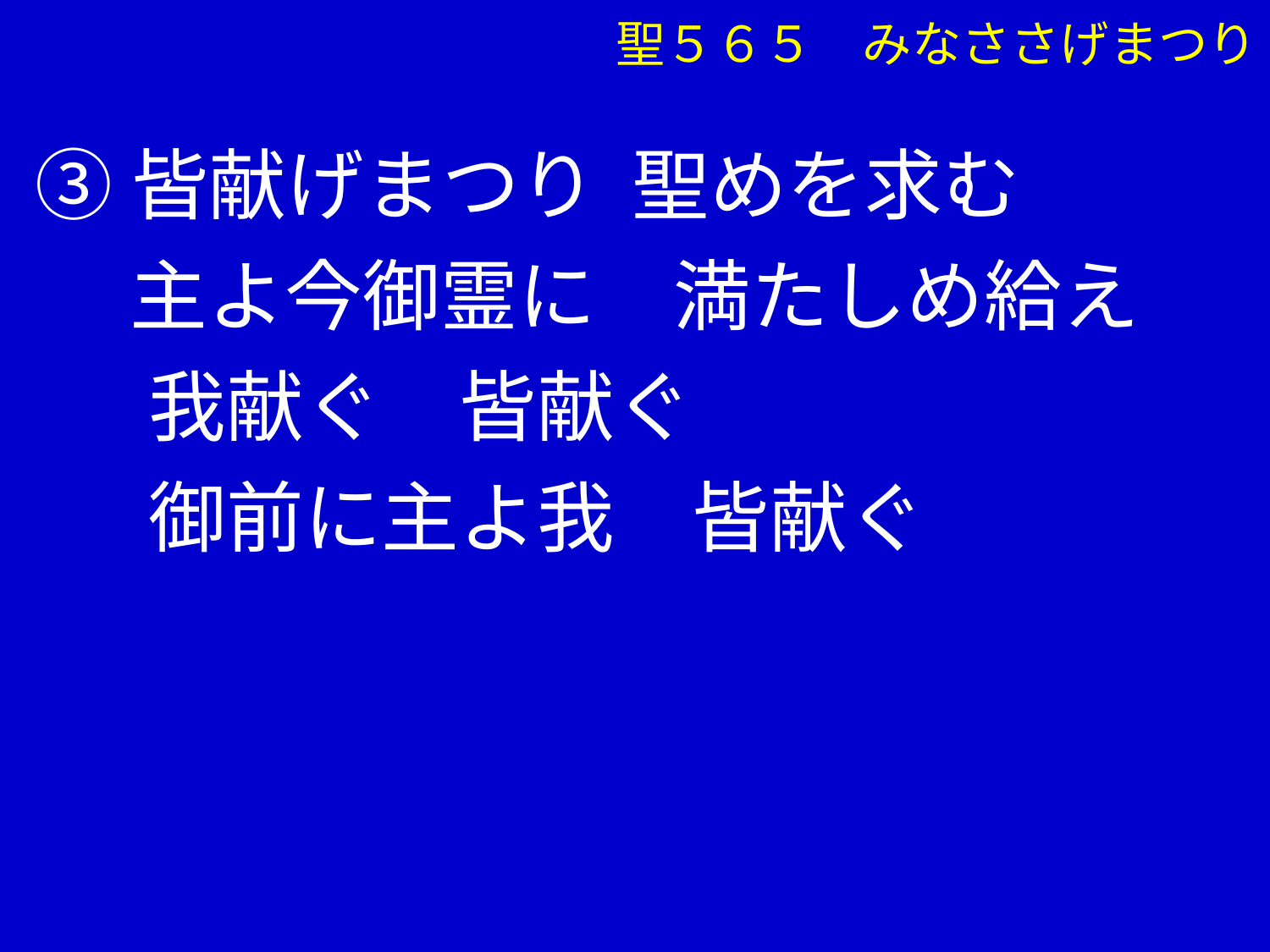

聖５６５　みなささげまつり
③皆献げまつり  聖めを求む
　 主よ今御霊に　満たしめ給え
 　我献ぐ　皆献ぐ
 　御前に主よ我　皆献ぐ